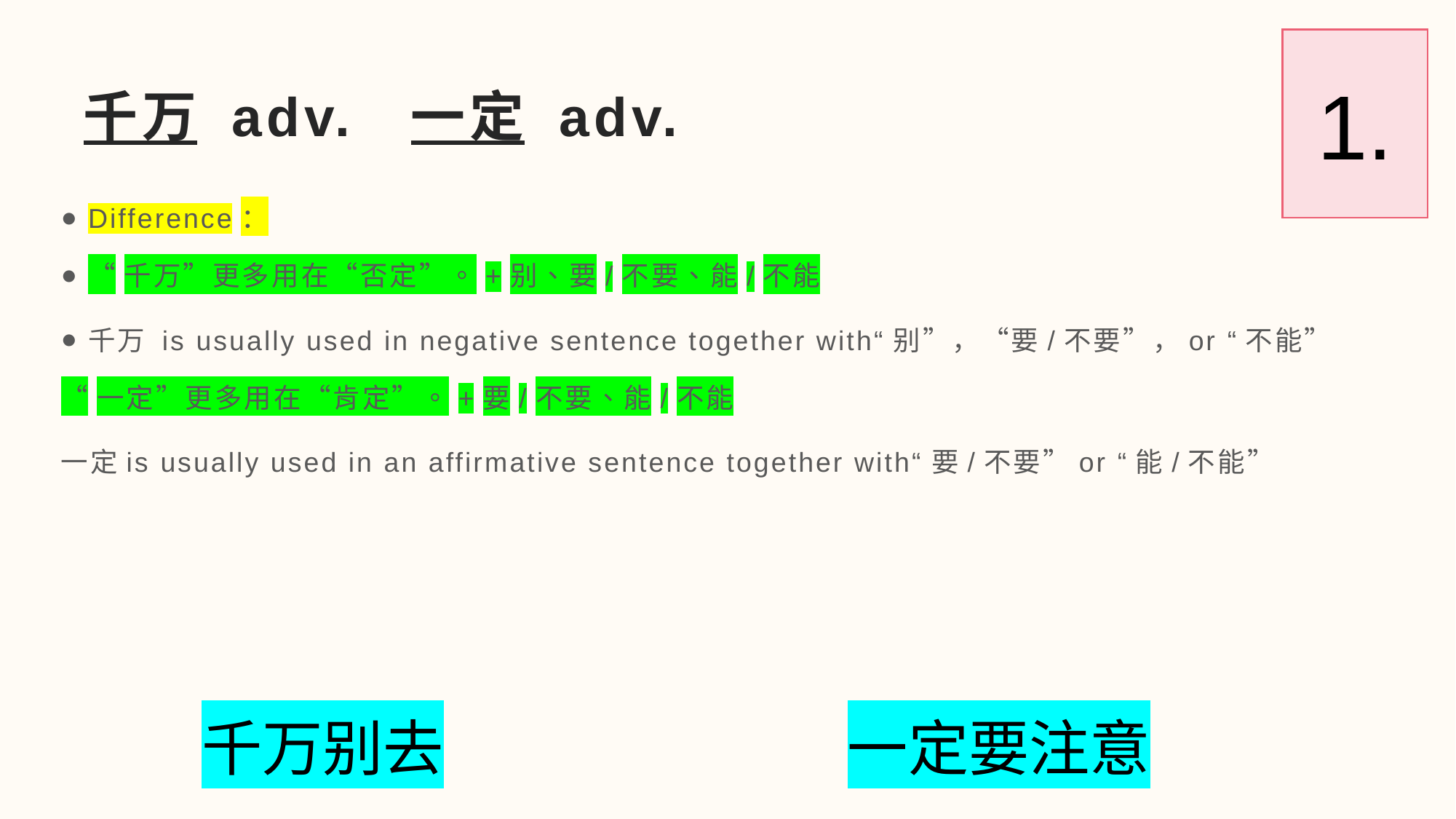

1.
# 千万 adv.	一定 adv.
Difference：
“千万”更多用在“否定”。+别、要/不要、能/不能
千万 is usually used in negative sentence together with“别”，“要/不要”，or “不能”
“一定”更多用在“肯定”。+要/不要、能/不能
一定is usually used in an affirmative sentence together with“要/不要”or “能/不能”
千万别去
一定要注意